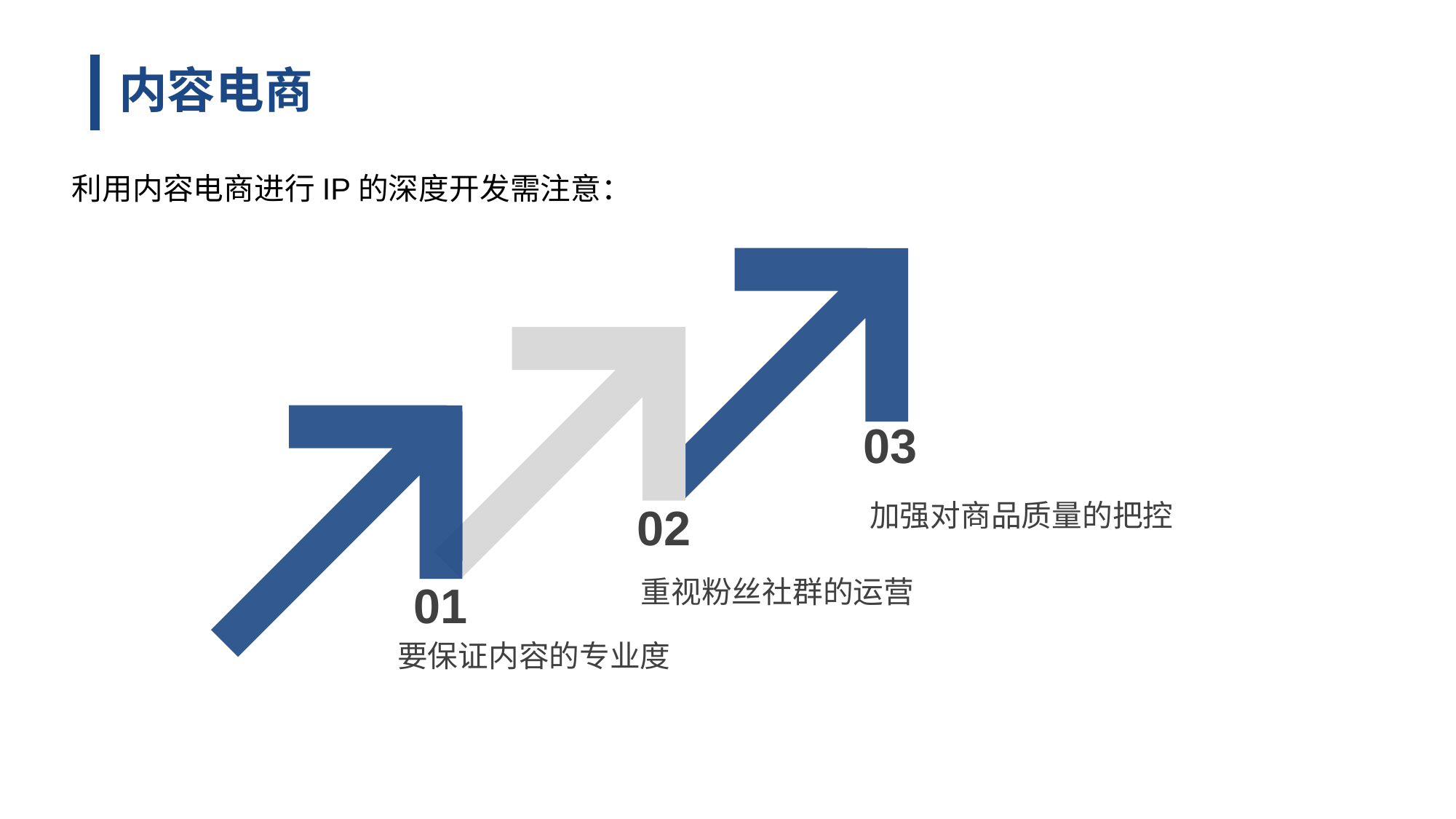

内容电商
    利用内容电商进行IP的深度开发需注意：

03
加强对商品质量的把控
02
重视粉丝社群的运营
01
要保证内容的专业度